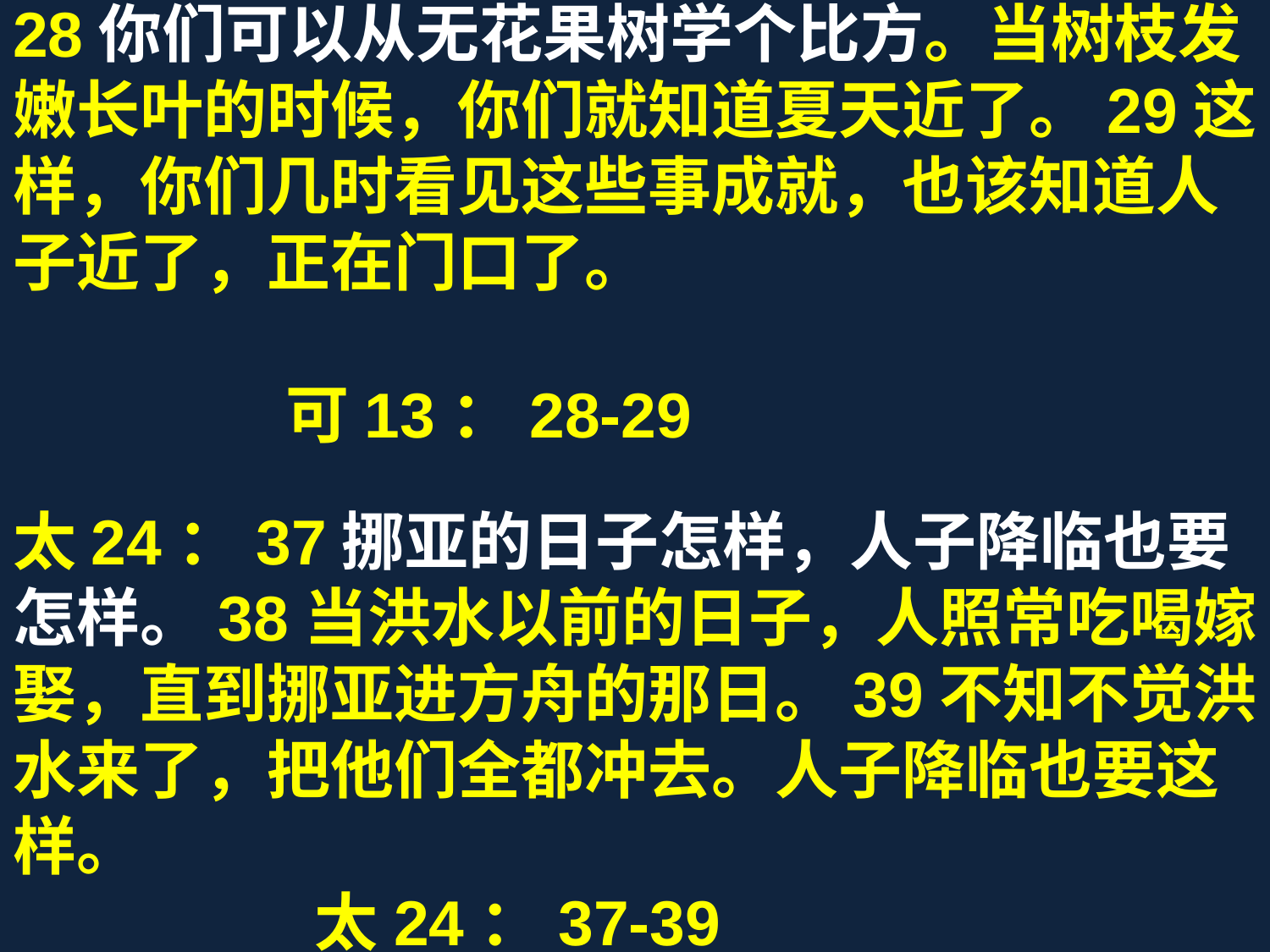

28你们可以从无花果树学个比方。当树枝发嫩长叶的时候，你们就知道夏天近了。29这样，你们几时看见这些事成就，也该知道人子近了，正在门口了。
                   可13：28-29
太24：37挪亚的日子怎样，人子降临也要怎样。38当洪水以前的日子，人照常吃喝嫁娶，直到挪亚进方舟的那日。39不知不觉洪水来了，把他们全都冲去。人子降临也要这样。
                     太24：37-39